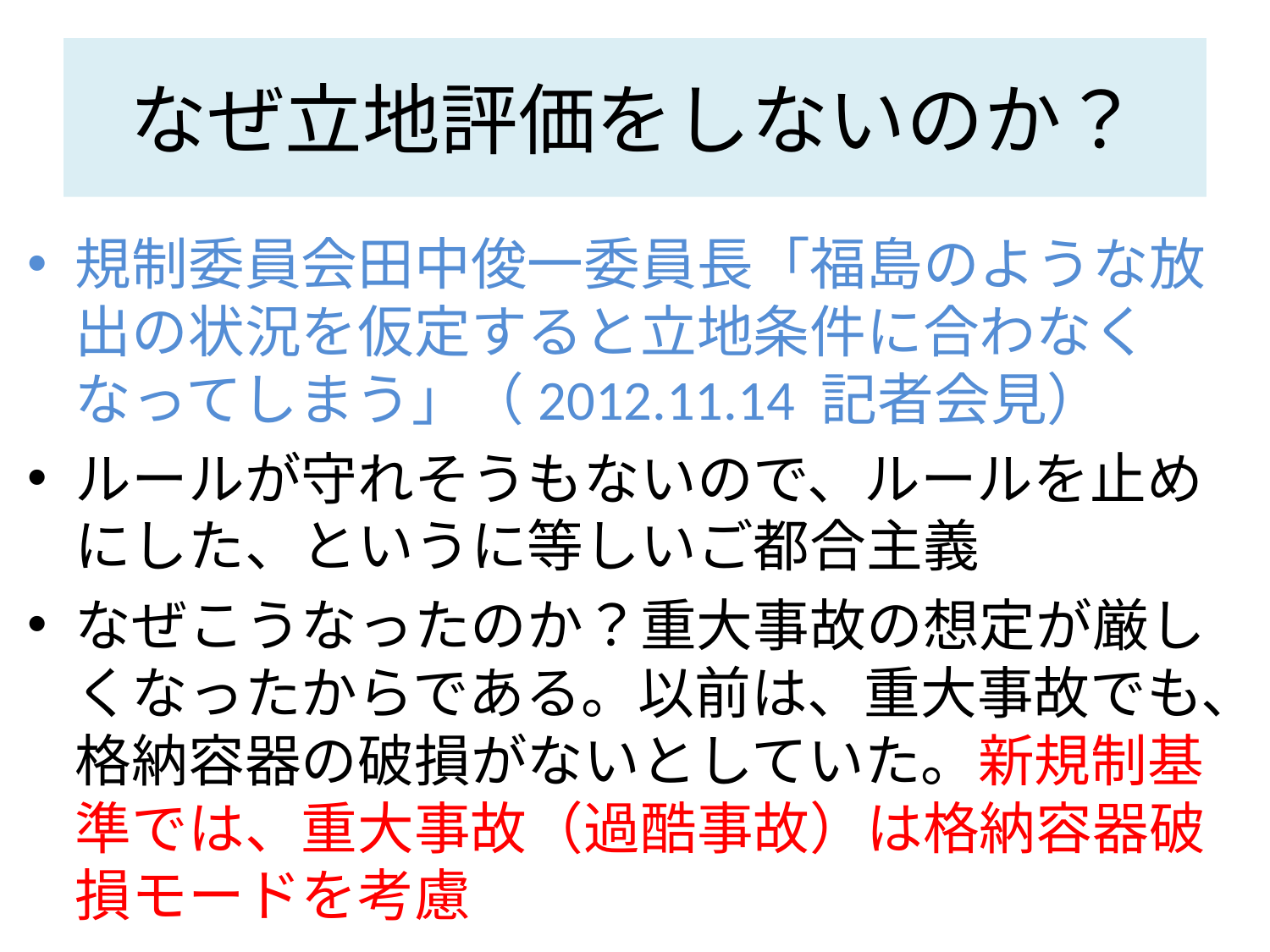

# なぜ立地評価をしないのか？
規制委員会田中俊一委員長「福島のような放出の状況を仮定すると立地条件に合わなくなってしまう」（2012.11.14 記者会見）
ルールが守れそうもないので、ルールを止めにした、というに等しいご都合主義
なぜこうなったのか？重大事故の想定が厳しくなったからである。以前は、重大事故でも、格納容器の破損がないとしていた。新規制基準では、重大事故（過酷事故）は格納容器破損モードを考慮